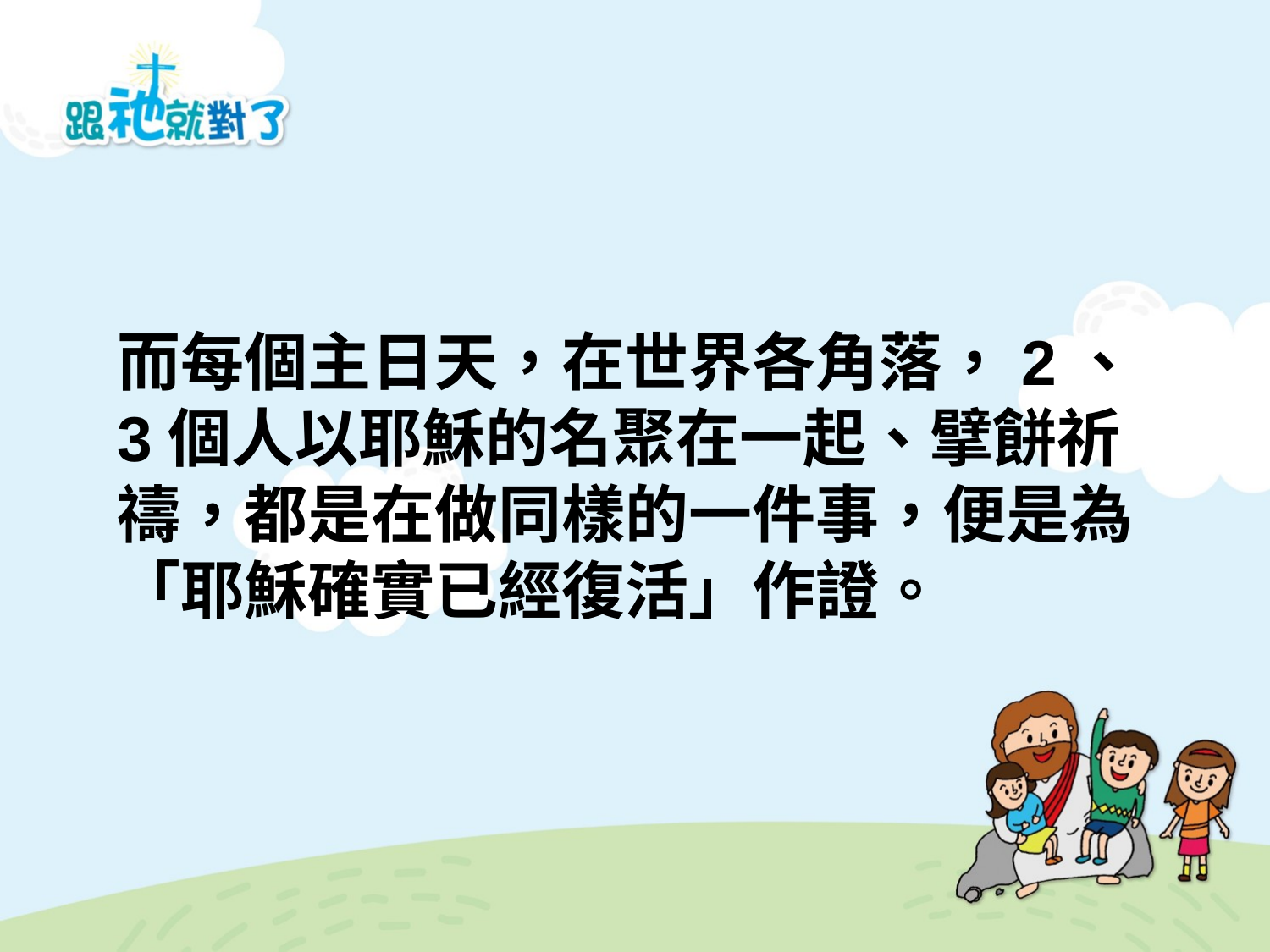

而每個主日天，在世界各角落，2、3個人以耶穌的名聚在一起、擘餅祈禱，都是在做同樣的一件事，便是為「耶穌確實已經復活」作證。